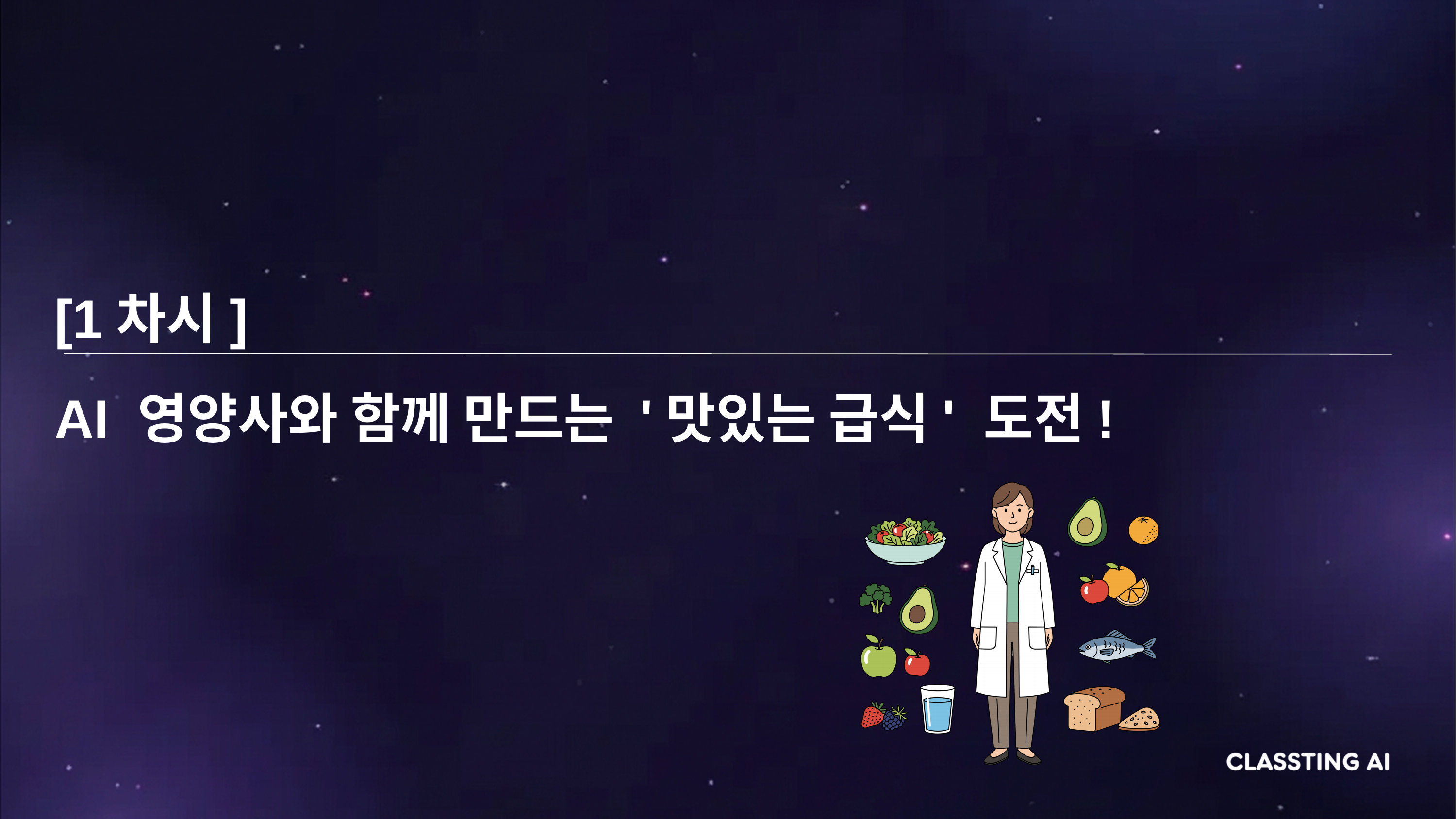

[1차시]
AI 영양사와 함께 만드는 '맛있는 급식' 도전!